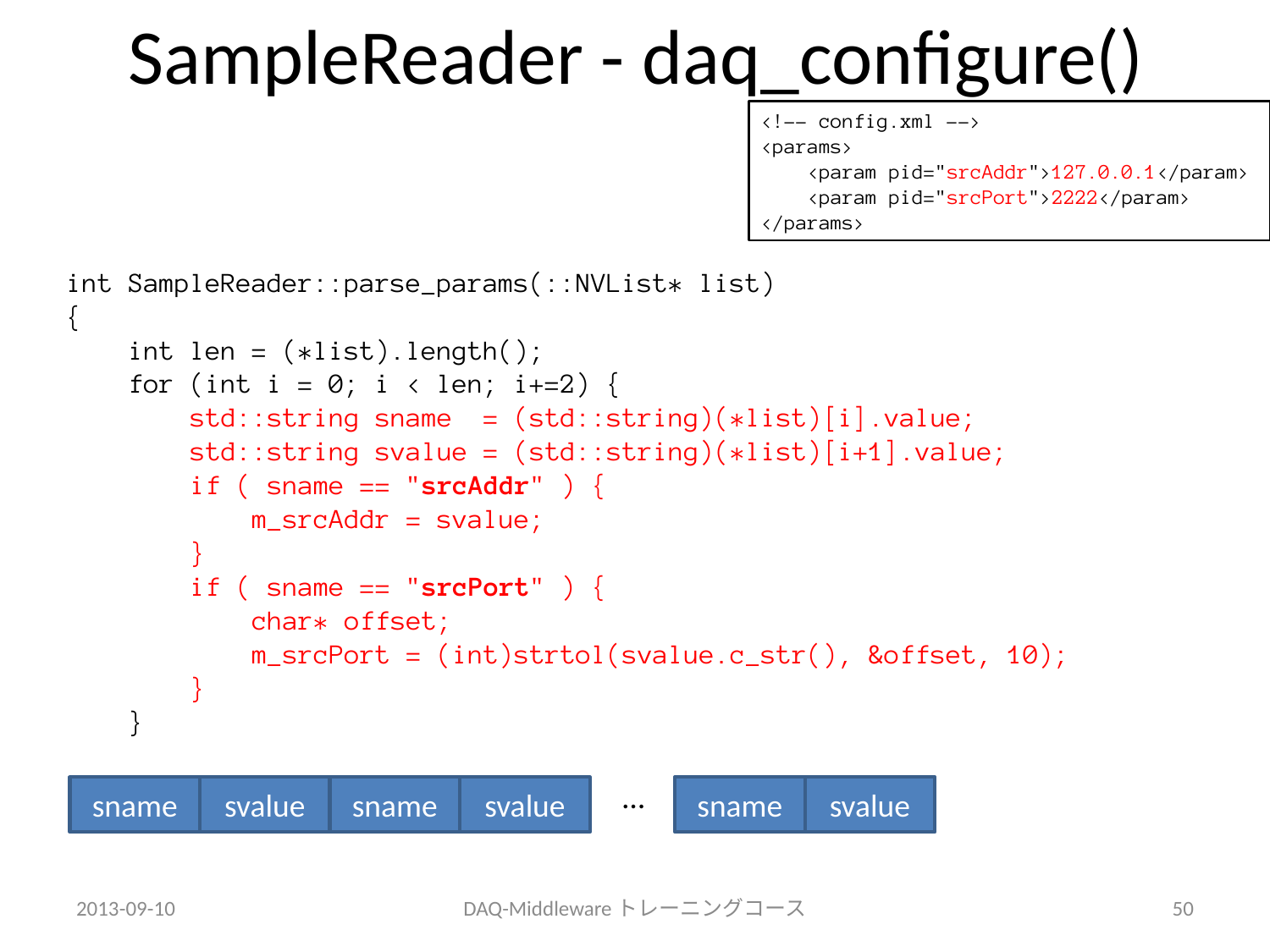

# SampleReader - daq_configure()
<!-- config.xml -->
<params>
    <param pid="srcAddr">127.0.0.1</param>
    <param pid="srcPort">2222</param>
</params>
int SampleReader::parse_params(::NVList* list)
{
    int len = (*list).length();
    for (int i = 0; i < len; i+=2) {
        std::string sname  = (std::string)(*list)[i].value;
        std::string svalue = (std::string)(*list)[i+1].value;
        if ( sname == "srcAddr" ) {
            m_srcAddr = svalue;
        }
        if ( sname == "srcPort" ) {
            char* offset;
            m_srcPort = (int)strtol(svalue.c_str(), &offset, 10);
        }
    }
…
sname
svalue
sname
svalue
sname
svalue
2013-09-10
DAQ-Middlewareトレーニングコース
50